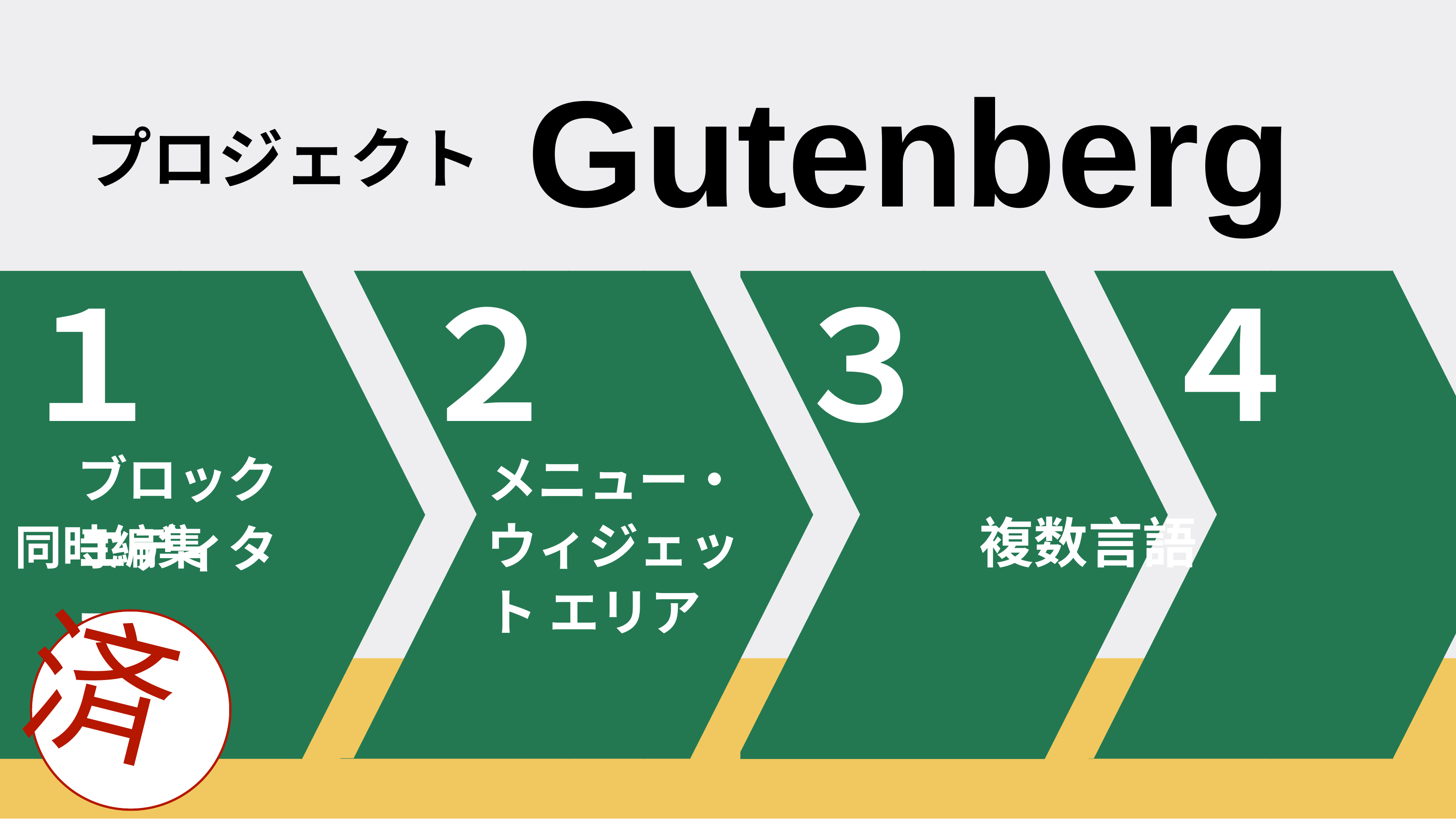

# プロジェクト Gutenberg
１	２	３	４
同時編集	複数言語

ブロック エディター
メニュー・ ウィジェット エリア

済